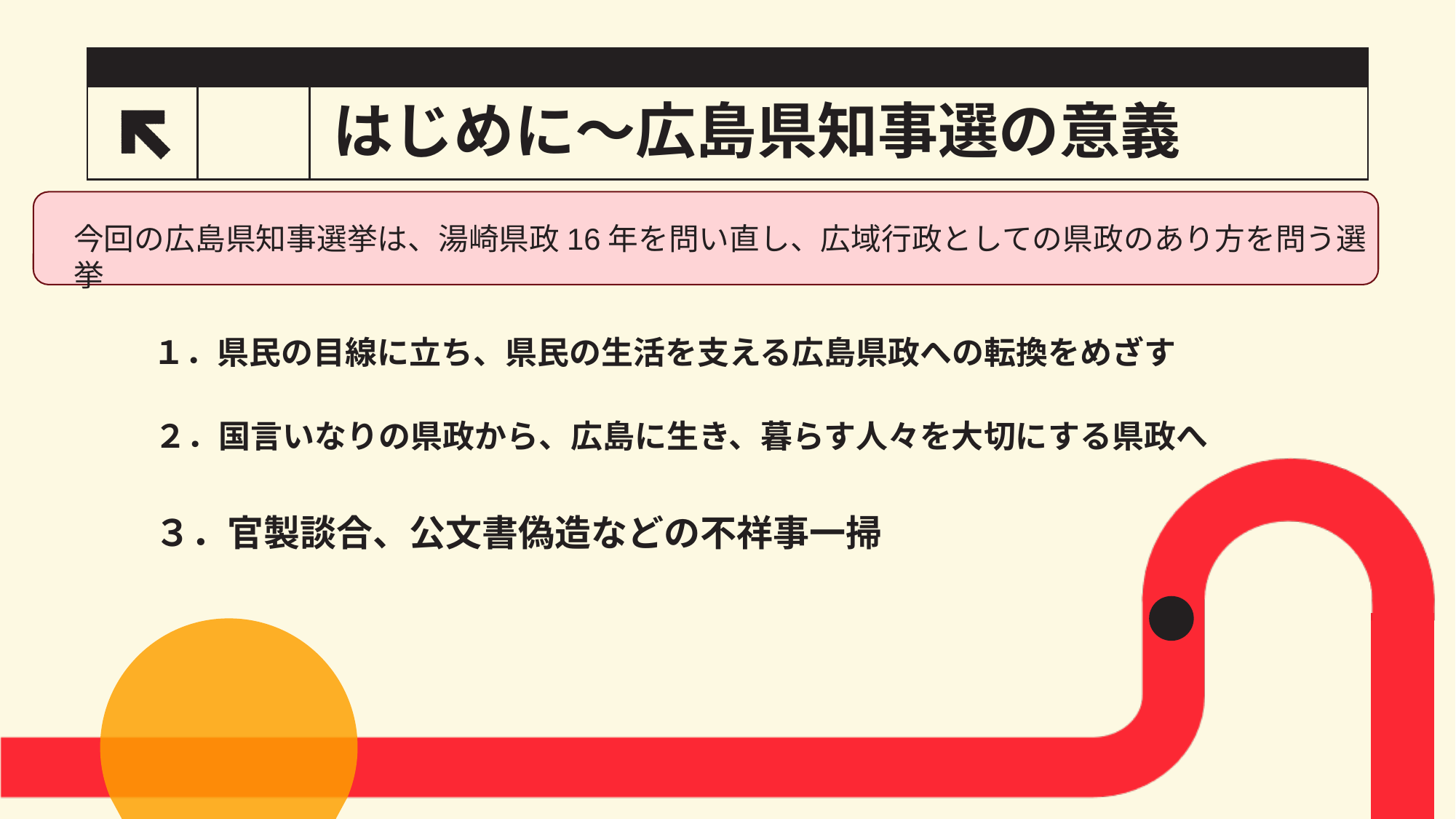

# はじめに～広島県知事選の意義

１

今回の広島県知事選挙は、湯崎県政16年を問い直し、広域行政としての県政のあり方を問う選挙
１．県民の目線に立ち、県民の生活を支える広島県政への転換をめざす
２．国言いなりの県政から、広島に生き、暮らす人々を大切にする県政へ
３．官製談合、公文書偽造などの不祥事一掃